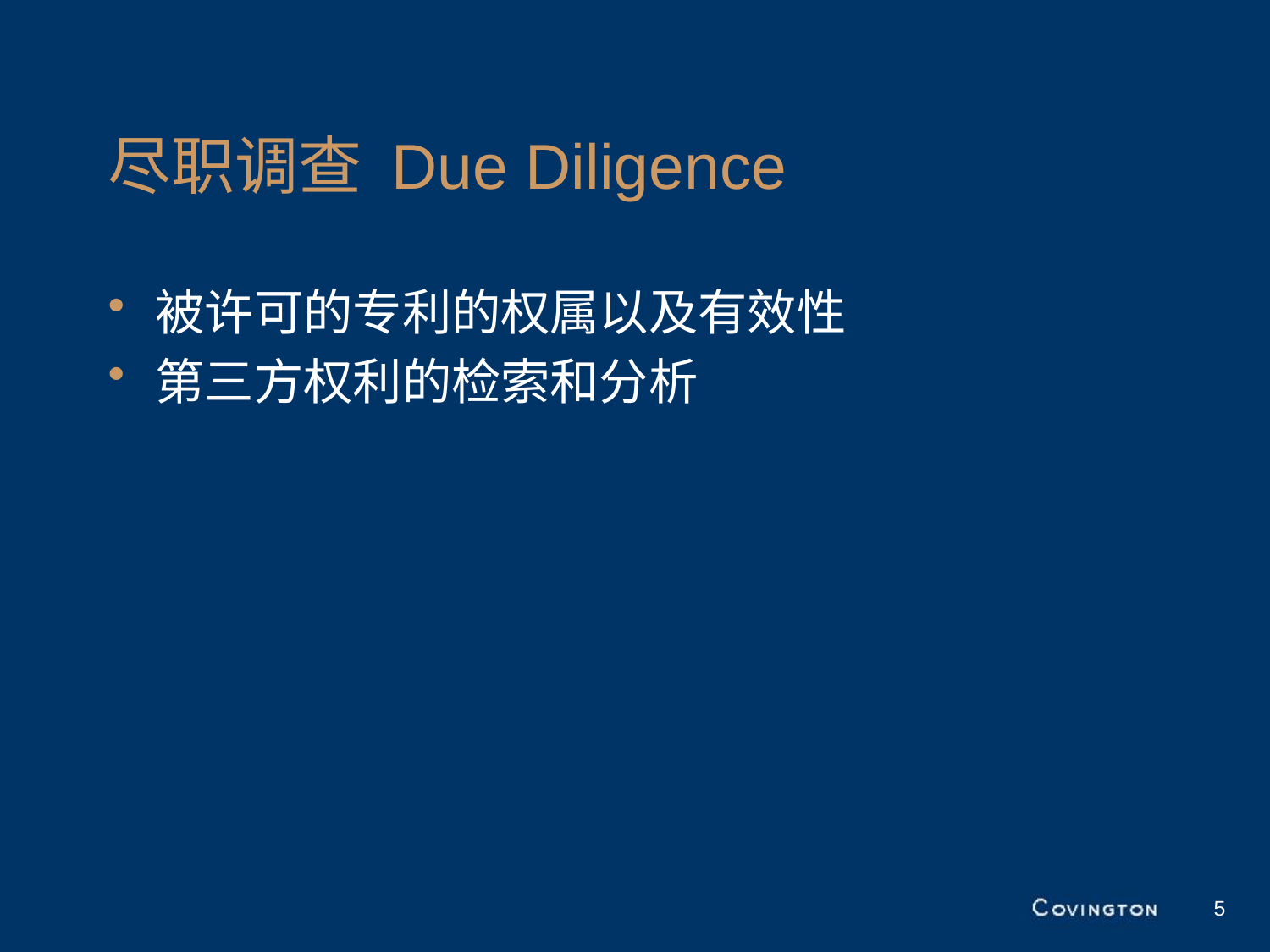

# 尽职调查 Due Diligence
被许可的专利的权属以及有效性
第三方权利的检索和分析
5